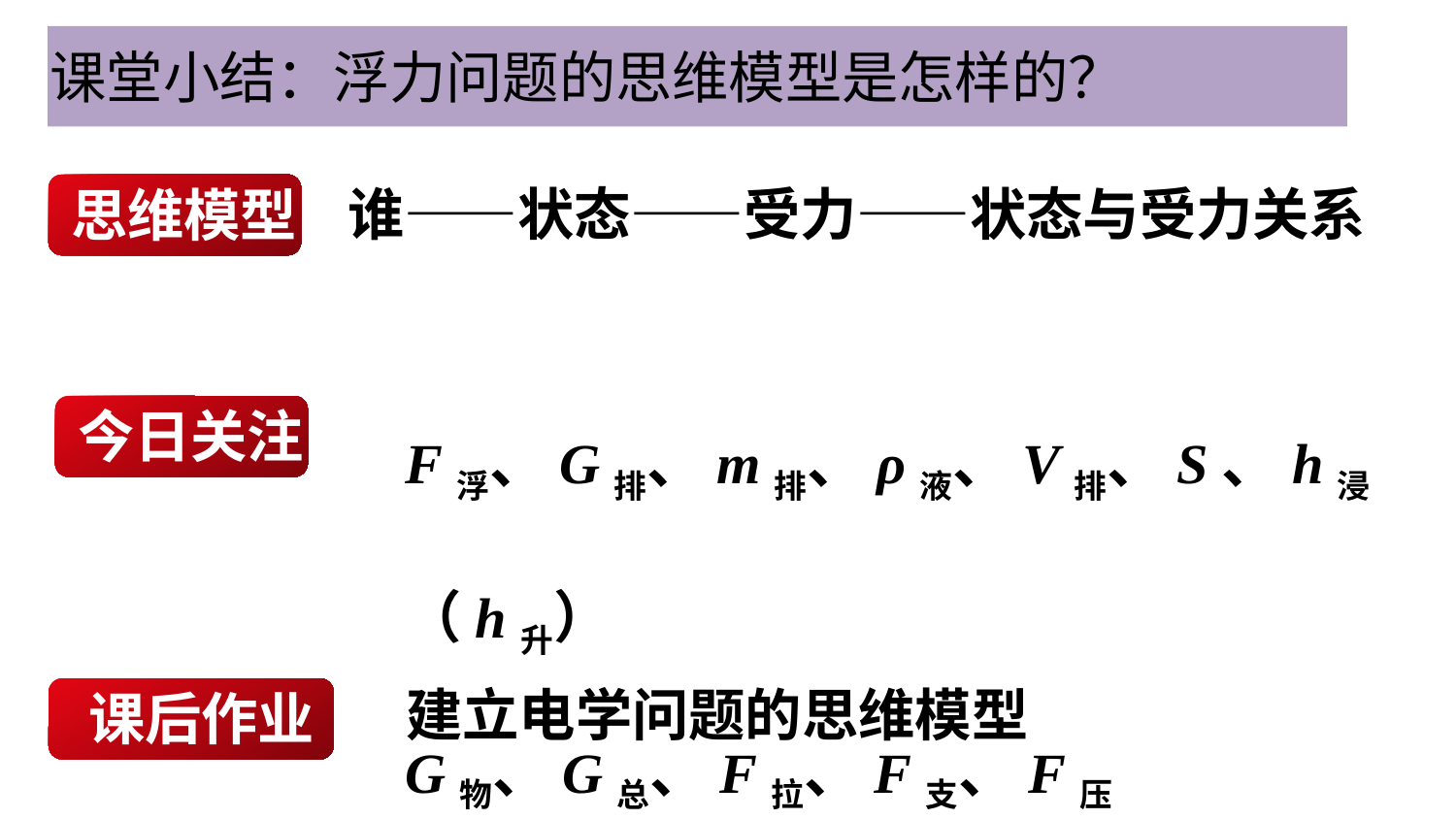

课堂小结：浮力问题的思维模型是怎样的？
谁——状态——受力——状态与受力关系
思维模型

F浮、G排、m排、ρ液、V排、S、h浸（h升）
G物、G总、F拉、F支、F压
今日关注

建立电学问题的思维模型
课后作业